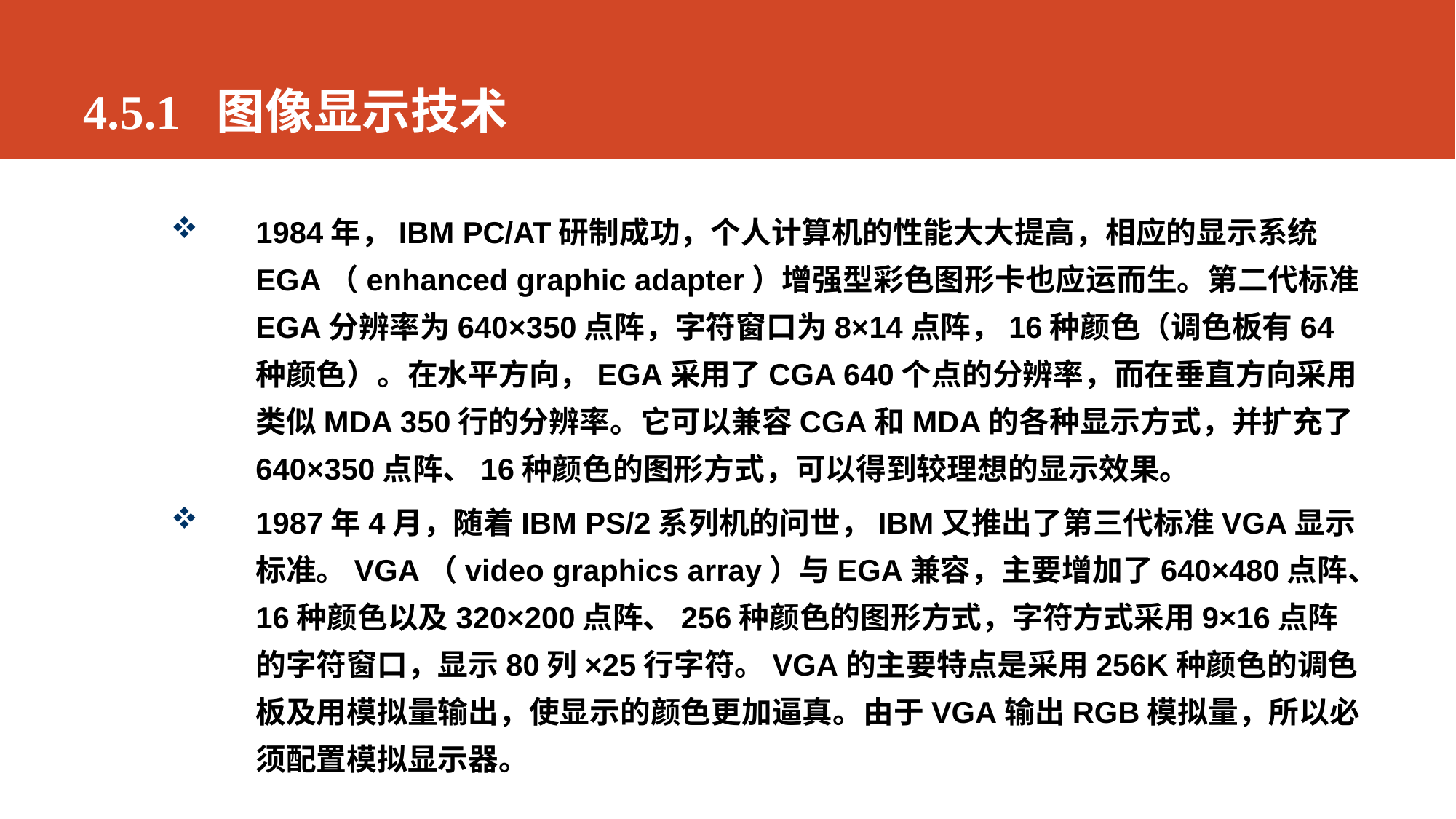

# 4.5.1  图像显示技术
1984年，IBM PC/AT研制成功，个人计算机的性能大大提高，相应的显示系统EGA（enhanced graphic adapter）增强型彩色图形卡也应运而生。第二代标准EGA分辨率为640×350点阵，字符窗口为8×14点阵，16种颜色（调色板有64种颜色）。在水平方向，EGA采用了CGA 640个点的分辨率，而在垂直方向采用类似MDA 350行的分辨率。它可以兼容CGA和MDA的各种显示方式，并扩充了640×350点阵、16种颜色的图形方式，可以得到较理想的显示效果。
1987年4月，随着IBM PS/2系列机的问世，IBM又推出了第三代标准VGA显示标准。VGA（video graphics array）与EGA兼容，主要增加了640×480点阵、16种颜色以及320×200点阵、256种颜色的图形方式，字符方式采用9×16点阵的字符窗口，显示80列×25行字符。VGA的主要特点是采用256K种颜色的调色板及用模拟量输出，使显示的颜色更加逼真。由于VGA输出RGB模拟量，所以必须配置模拟显示器。